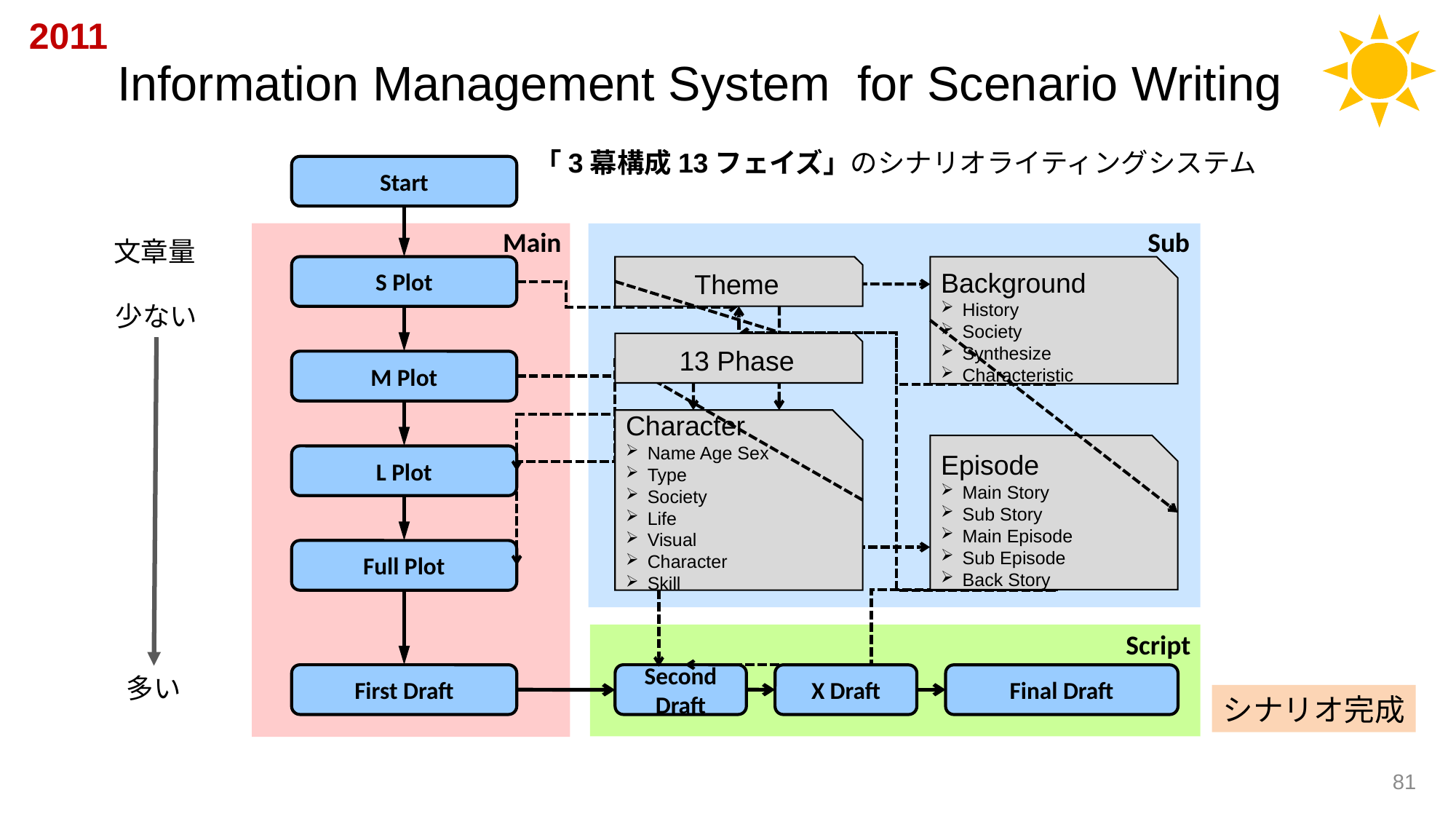

2011

# Information Management System  for Scenario Writing
「3幕構成13フェイズ」のシナリオライティングシステム

Start
S Plot
M Plot
Main

Sub

文章量
Theme
Background
History
Society
Synthesize
Characteristic
Character
Name Age Sex
Type
Society
Life
Visual
Character
Skill
Episode
Main Story
Sub Story
Main Episode
Sub Episode
Back Story
少ない
13 Phase
L Plot
Full Plot
First Draft
Second Draft
Script

X Draft
Final Draft
多い
シナリオ完成
81